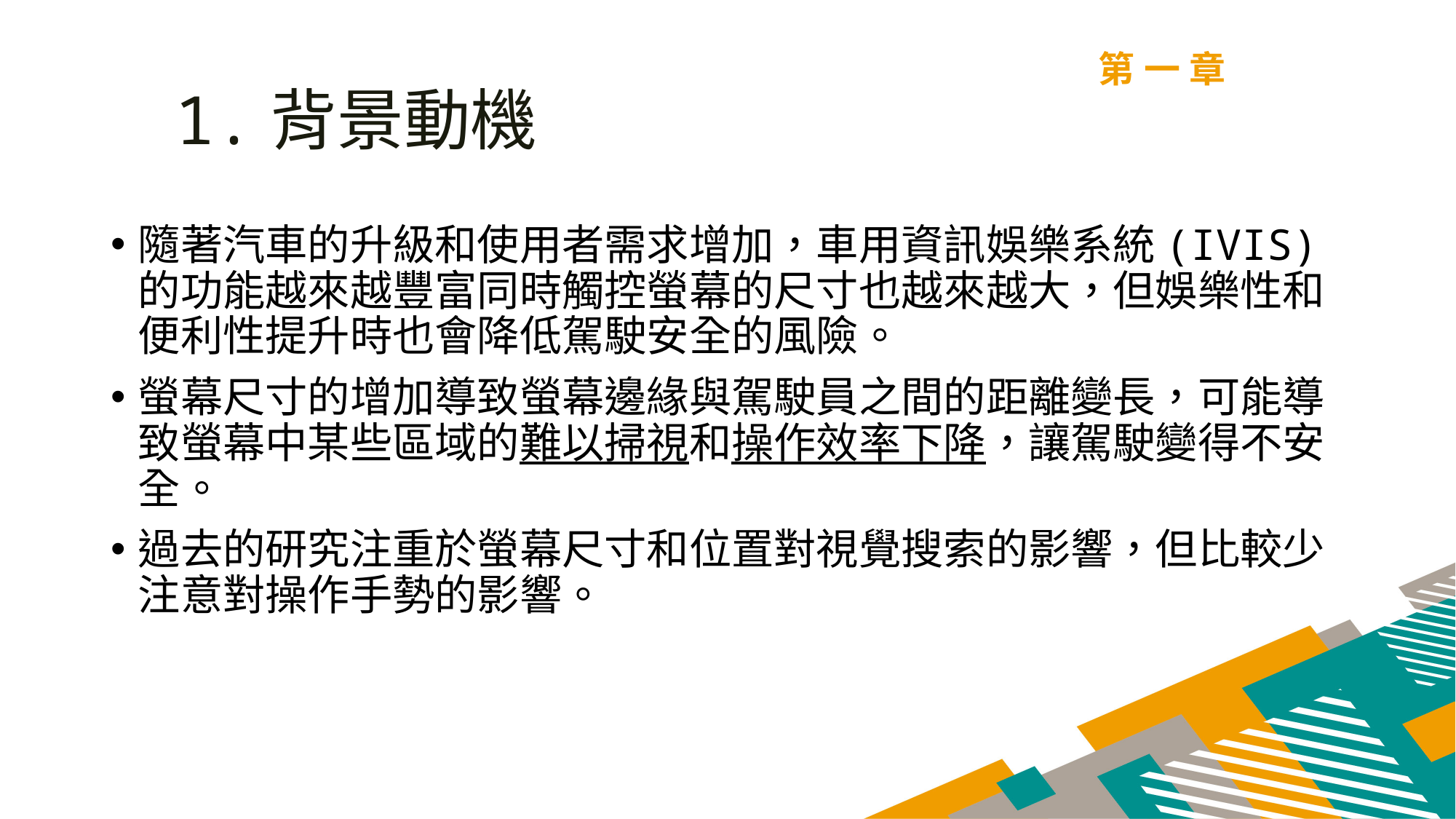

第一章
1.背景動機
隨著汽車的升級和使用者需求增加，車用資訊娛樂系統(IVIS)的功能越來越豐富同時觸控螢幕的尺寸也越來越大，但娛樂性和便利性提升時也會降低駕駛安全的風險。
螢幕尺寸的增加導致螢幕邊緣與駕駛員之間的距離變長，可能導致螢幕中某些區域的難以掃視和操作效率下降，讓駕駛變得不安全。
過去的研究注重於螢幕尺寸和位置對視覺搜索的影響，但比較少注意對操作手勢的影響。